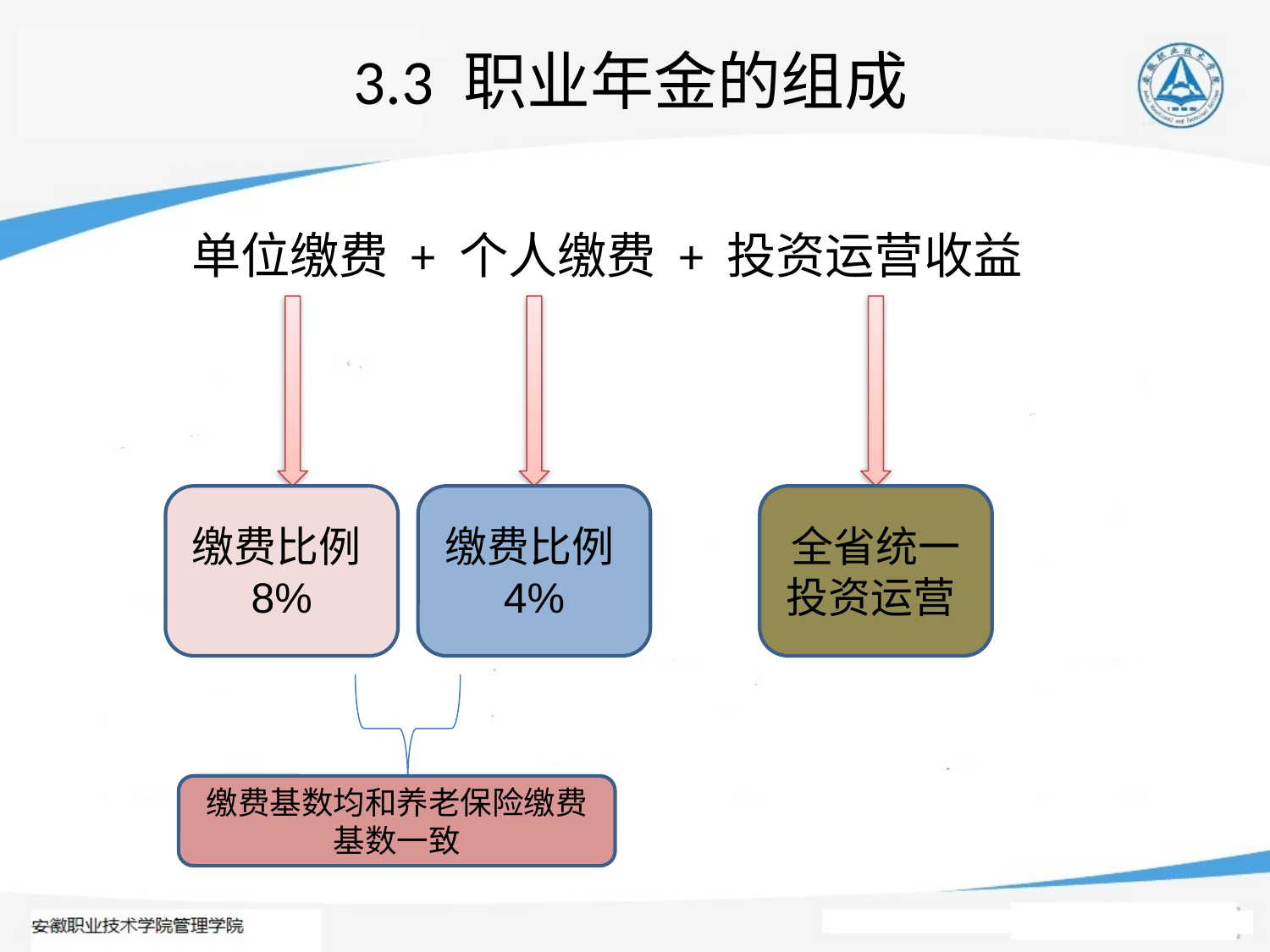

# 3.3 职业年金的组成
单位缴费 + 个人缴费 + 投资运营收益

缴费比例8%
缴费比例4%
全省统一投资运营

缴费基数均和养老保险缴费基数一致